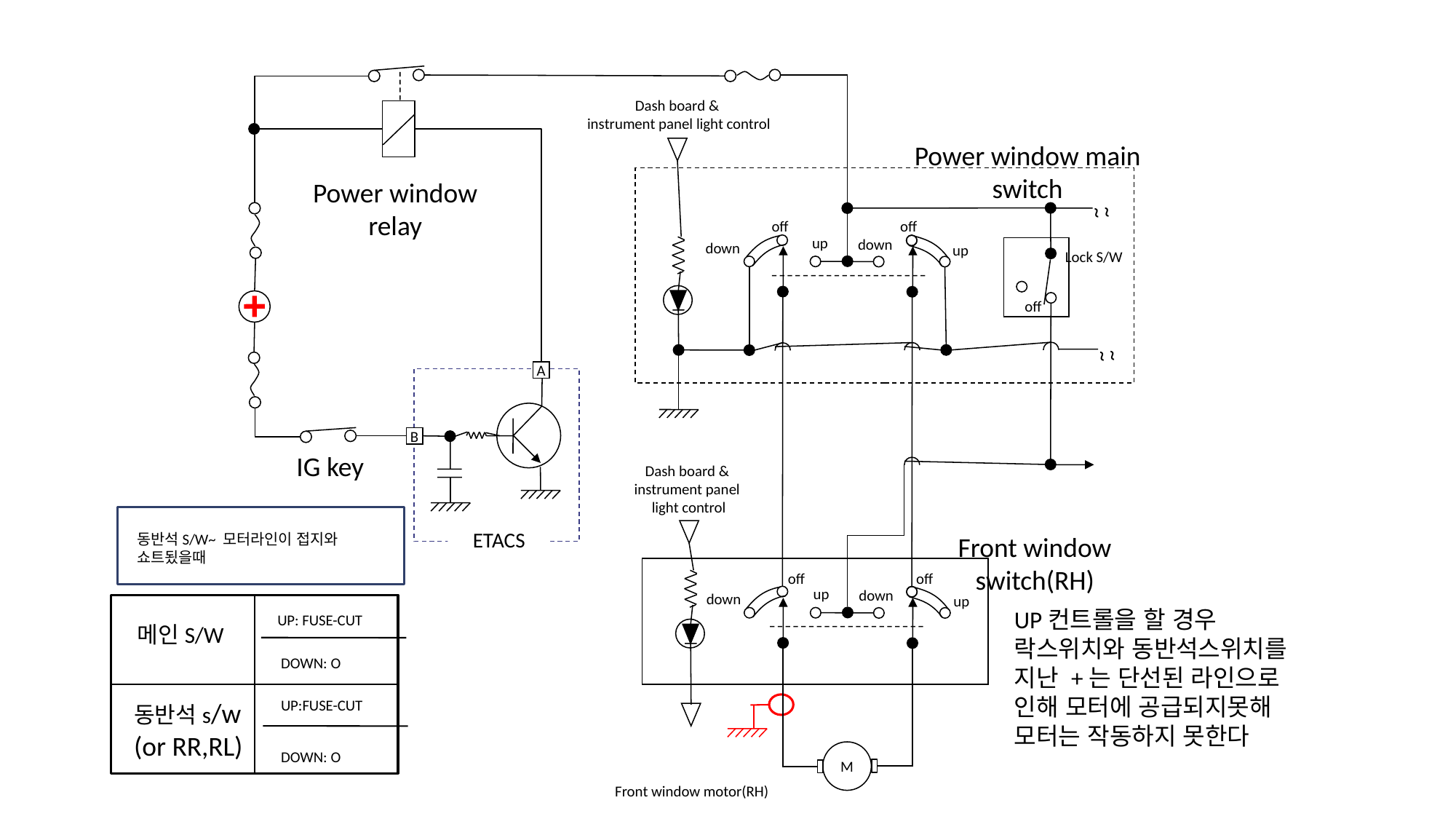

Dash board &
instrument panel light control

Power window main switch

Power window relay
~
~

off
off

up
down
down

up

Lock S/W

off

~
~

A

B

IG key
Dash board &
instrument panel
light control

ETACS
동반석S/W~ 모터라인이 접지와 쇼트됬을때
Front window switch(RH)

off
off

up
down
down

up

UP컨트롤을 할 경우 락스위치와 동반석스위치를 지난 +는 단선된 라인으로 인해 모터에 공급되지못해 모터는 작동하지 못한다

UP: FUSE-CUT

메인S/W

DOWN: O
동반석s/w
(or RR,RL)

UP:FUSE-CUT

DOWN: O
M

Front window motor(RH)